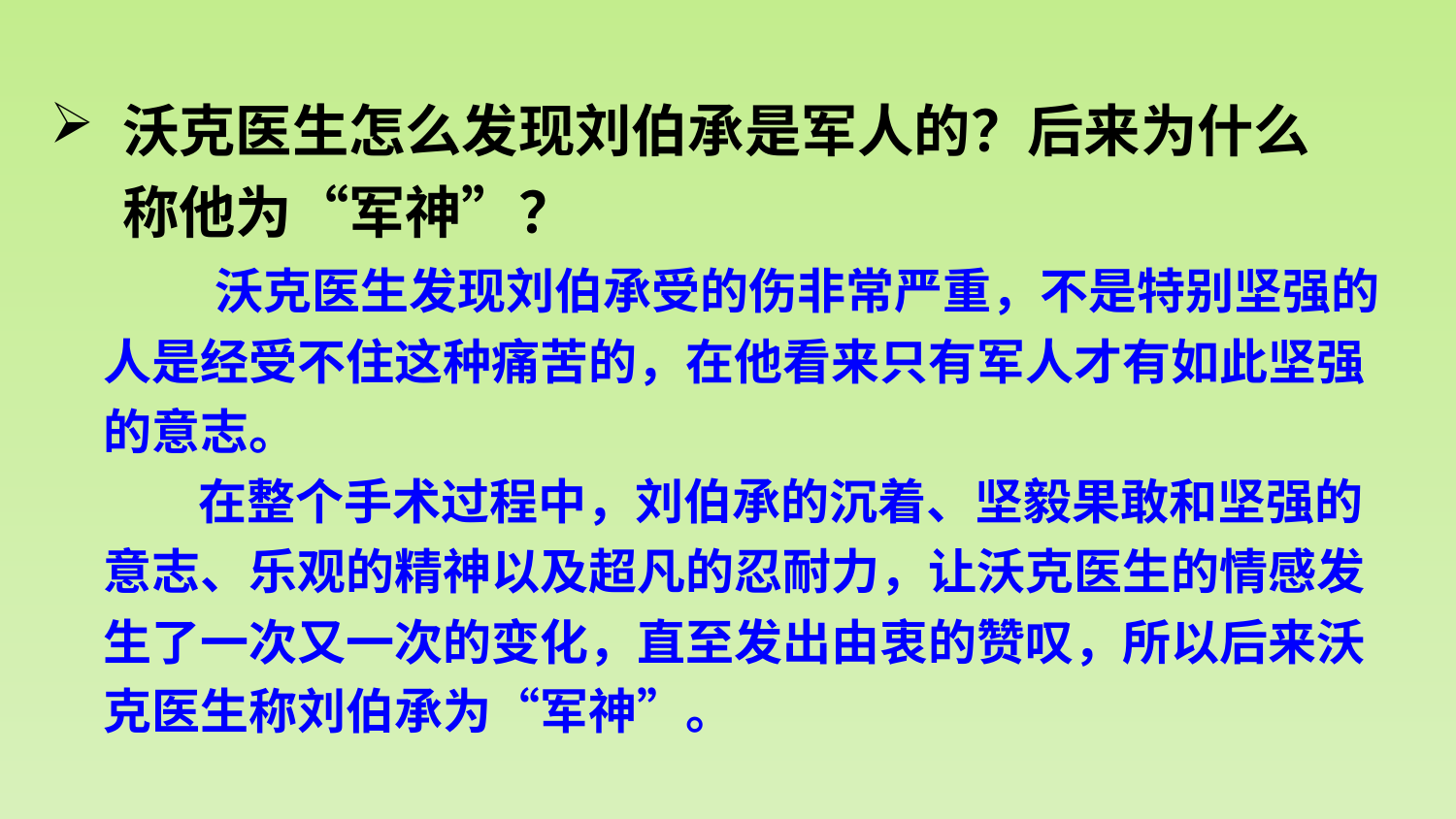

沃克医生怎么发现刘伯承是军人的？后来为什么称他为“军神”？
  沃克医生发现刘伯承受的伤非常严重，不是特别坚强的人是经受不住这种痛苦的，在他看来只有军人才有如此坚强的意志。
 在整个手术过程中，刘伯承的沉着、坚毅果敢和坚强的意志、乐观的精神以及超凡的忍耐力，让沃克医生的情感发生了一次又一次的变化，直至发出由衷的赞叹，所以后来沃克医生称刘伯承为“军神”。